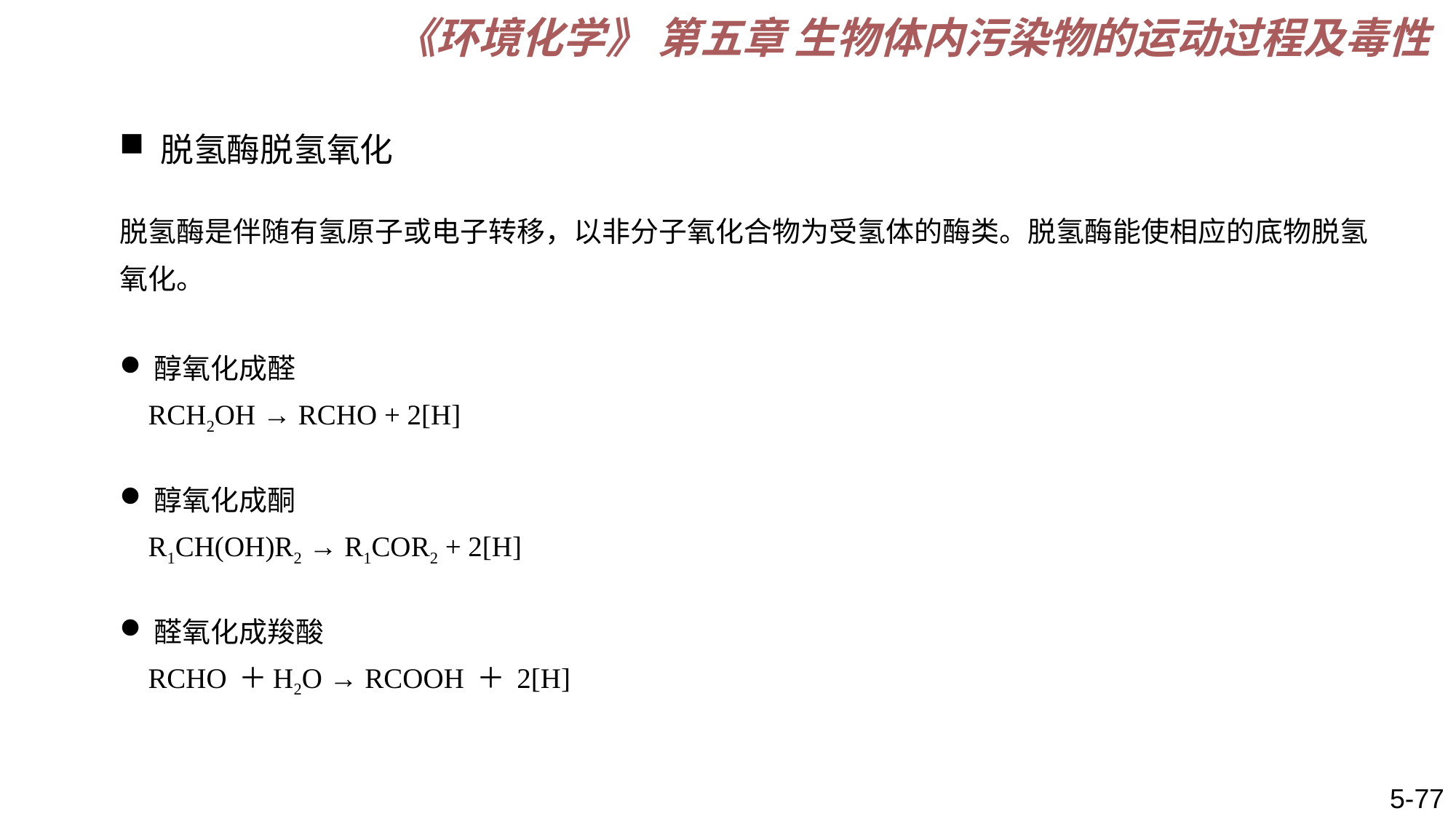

《环境化学》 第五章 生物体内污染物的运动过程及毒性
脱氢酶脱氢氧化
脱氢酶是伴随有氢原子或电子转移，以非分子氧化合物为受氢体的酶类。脱氢酶能使相应的底物脱氢氧化。

醇氧化成醛
    RCH2OH → RCHO + 2[H]

醇氧化成酮
    R1CH(OH)R2 → R1COR2 + 2[H]

醛氧化成羧酸
    RCHO ＋H2O → RCOOH ＋ 2[H]
5-77